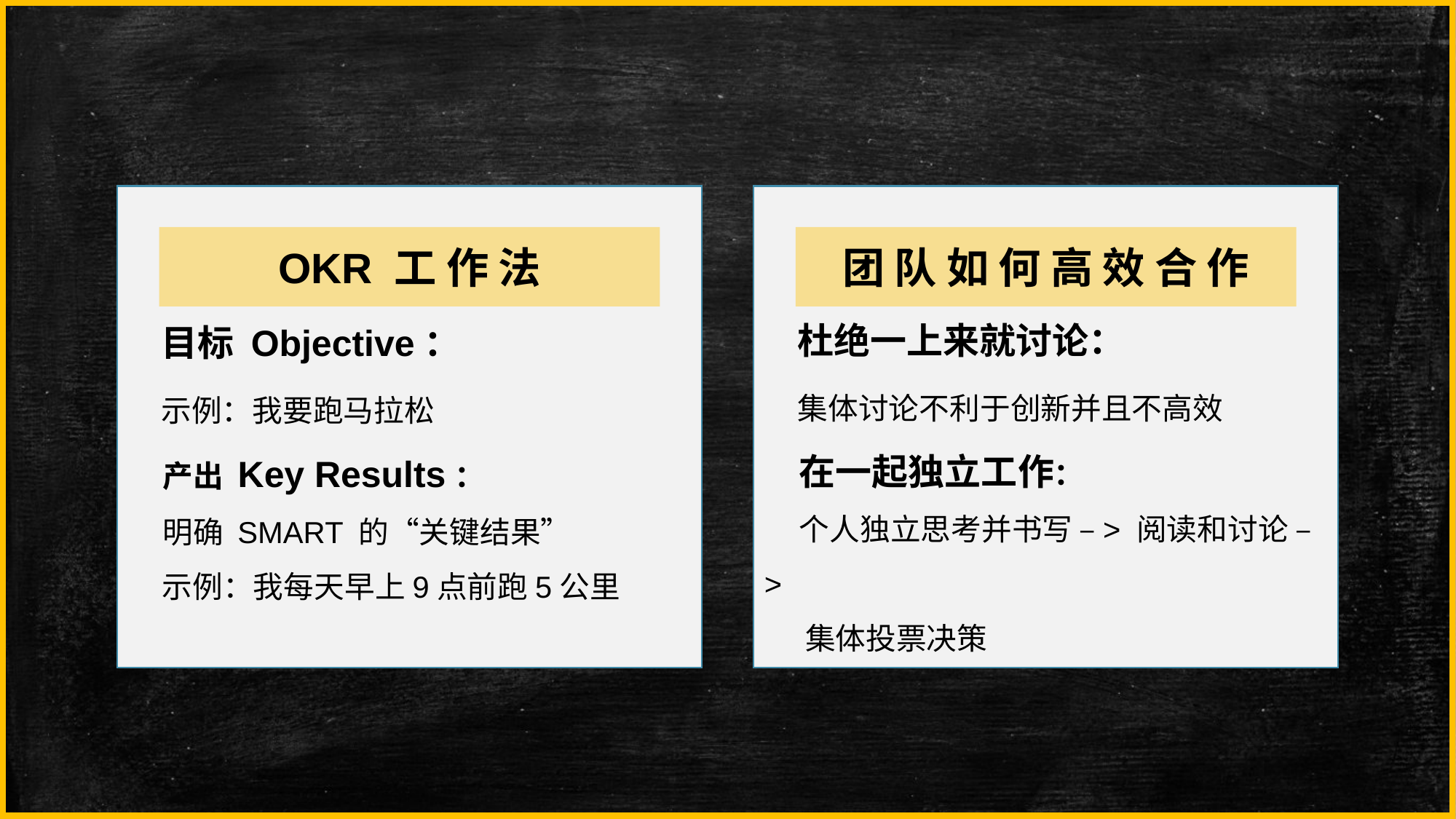

目标 Objective：
   示例：我要跑马拉松
    产出 Key Results：
    明确 SMART 的“关键结果”
    示例：我每天早上9点前跑5公里

OKR 工 作 法

   杜绝一上来就讨论：
   集体讨论不利于创新并且不高效
    在一起独立工作：
    个人独立思考并书写 –> 阅读和讨论 –>
     集体投票决策

团 队 如 何 高 效 合 作